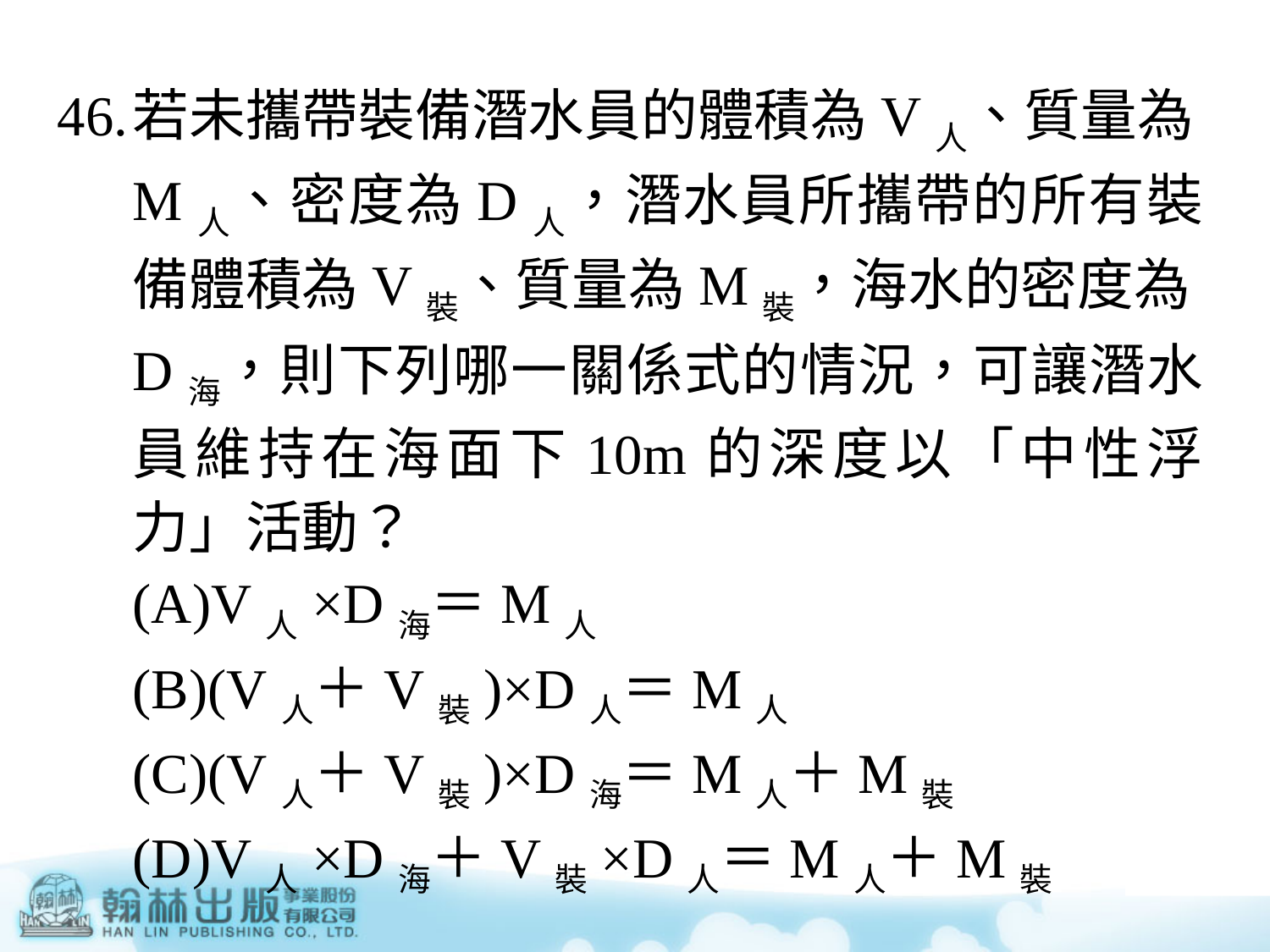

46.	若未攜帶裝備潛水員的體積為V人、質量為M人、密度為D人，潛水員所攜帶的所有裝備體積為V裝、質量為M裝，海水的密度為D海，則下列哪一關係式的情況，可讓潛水員維持在海面下10m的深度以「中性浮力」活動？
	(A)V人×D海＝M人
	(B)(V人＋V裝)×D人＝M人
	(C)(V人＋V裝)×D海＝M人＋M裝
	(D)V人×D海＋V裝×D人＝M人＋M裝